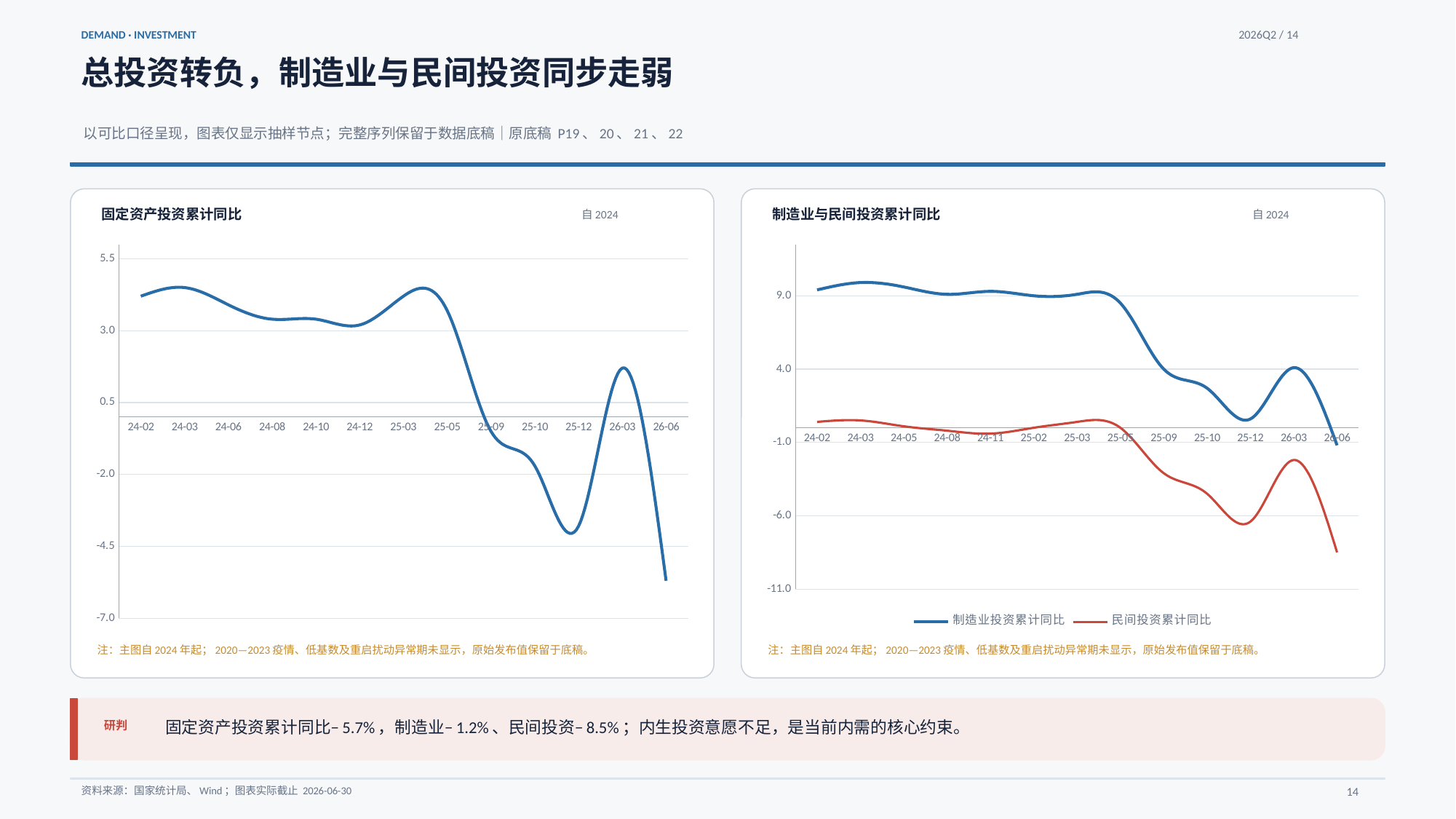

DEMAND · INVESTMENT
2026Q2 / 14
总投资转负，制造业与民间投资同步走弱
以可比口径呈现，图表仅显示抽样节点；完整序列保留于数据底稿｜原底稿 P19、20、21、22

固定资产投资累计同比
制造业与民间投资累计同比
自2024
自2024

### Chart

| Category |  |
|---|---|
| 24-02 | 4.2 |
| 24-03 | 4.5 |
| 24-06 | 3.9 |
| 24-08 | 3.4 |
| 24-10 | 3.4 |
| 24-12 | 3.2 |
| 25-03 | 4.2 |
| 25-05 | 3.7 |
| 25-09 | -0.5 |
| 25-10 | -1.7 |
| 25-12 | -3.8 |
| 26-03 | 1.7 |
| 26-06 | -5.7 |

### Chart

| Category |  |  |
|---|---|---|
| 24-02 | 9.4 | 0.4 |
| 24-03 | 9.9 | 0.5 |
| 24-05 | 9.6 | 0.1 |
| 24-08 | 9.1 | -0.2 |
| 24-11 | 9.3 | -0.4 |
| 25-02 | 9.0 | 0.0 |
| 25-03 | 9.1 | 0.4 |
| 25-05 | 8.5 | 0.0 |
| 25-09 | 4.0 | -3.1 |
| 25-10 | 2.7 | -4.5 |
| 25-12 | 0.6 | -6.4 |
| 26-03 | 4.1 | -2.2 |
| 26-06 | -1.2 | -8.5 |
注：主图自2024年起；2020—2023疫情、低基数及重启扰动异常期未显示，原始发布值保留于底稿。
注：主图自2024年起；2020—2023疫情、低基数及重启扰动异常期未显示，原始发布值保留于底稿。

固定资产投资累计同比−5.7%，制造业−1.2%、民间投资−8.5%；内生投资意愿不足，是当前内需的核心约束。
研判

资料来源：国家统计局、Wind；图表实际截止 2026-06-30
14